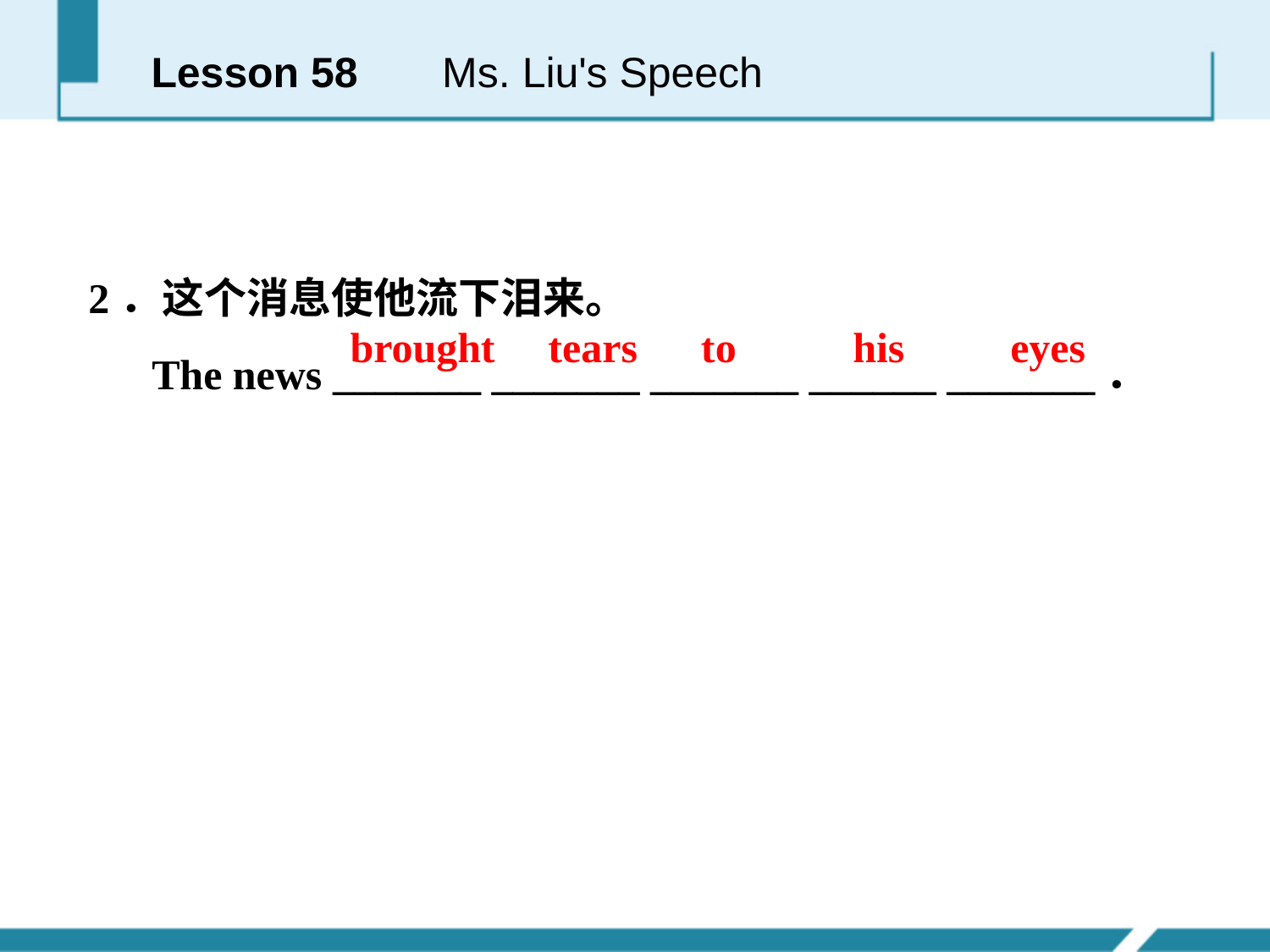

Lesson 58 　 Ms. Liu's Speech
2．这个消息使他流下泪来。
      The news _______ _______ _______ ______ _______．
brought     tears      to           his          eyes